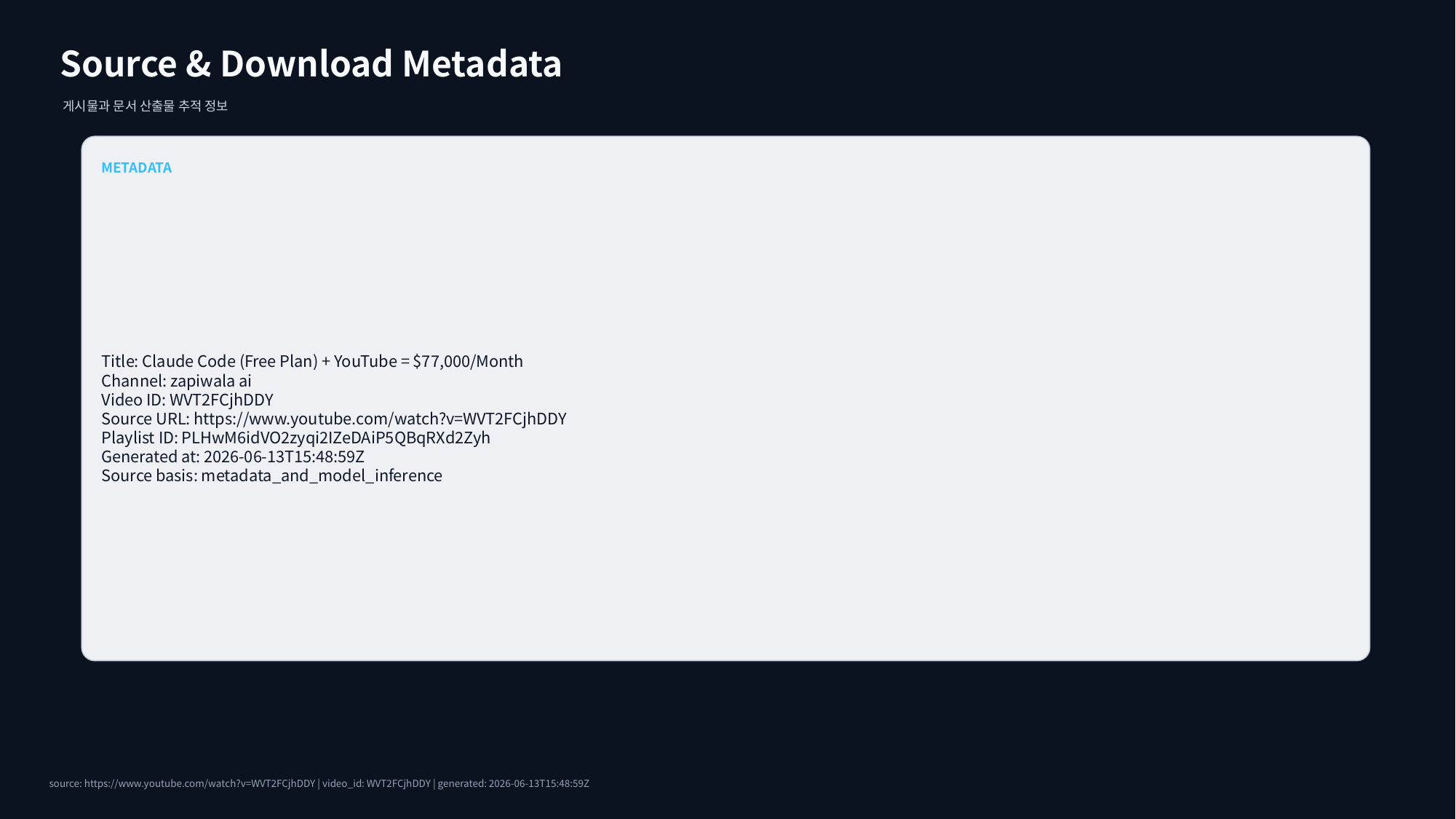

Source & Download Metadata
게시물과 문서 산출물 추적 정보

METADATA
Title: Claude Code (Free Plan) + YouTube = $77,000/Month
Channel: zapiwala ai
Video ID: WVT2FCjhDDY
Source URL: https://www.youtube.com/watch?v=WVT2FCjhDDY
Playlist ID: PLHwM6idVO2zyqi2IZeDAiP5QBqRXd2Zyh
Generated at: 2026-06-13T15:48:59Z
Source basis: metadata_and_model_inference
source: https://www.youtube.com/watch?v=WVT2FCjhDDY | video_id: WVT2FCjhDDY | generated: 2026-06-13T15:48:59Z